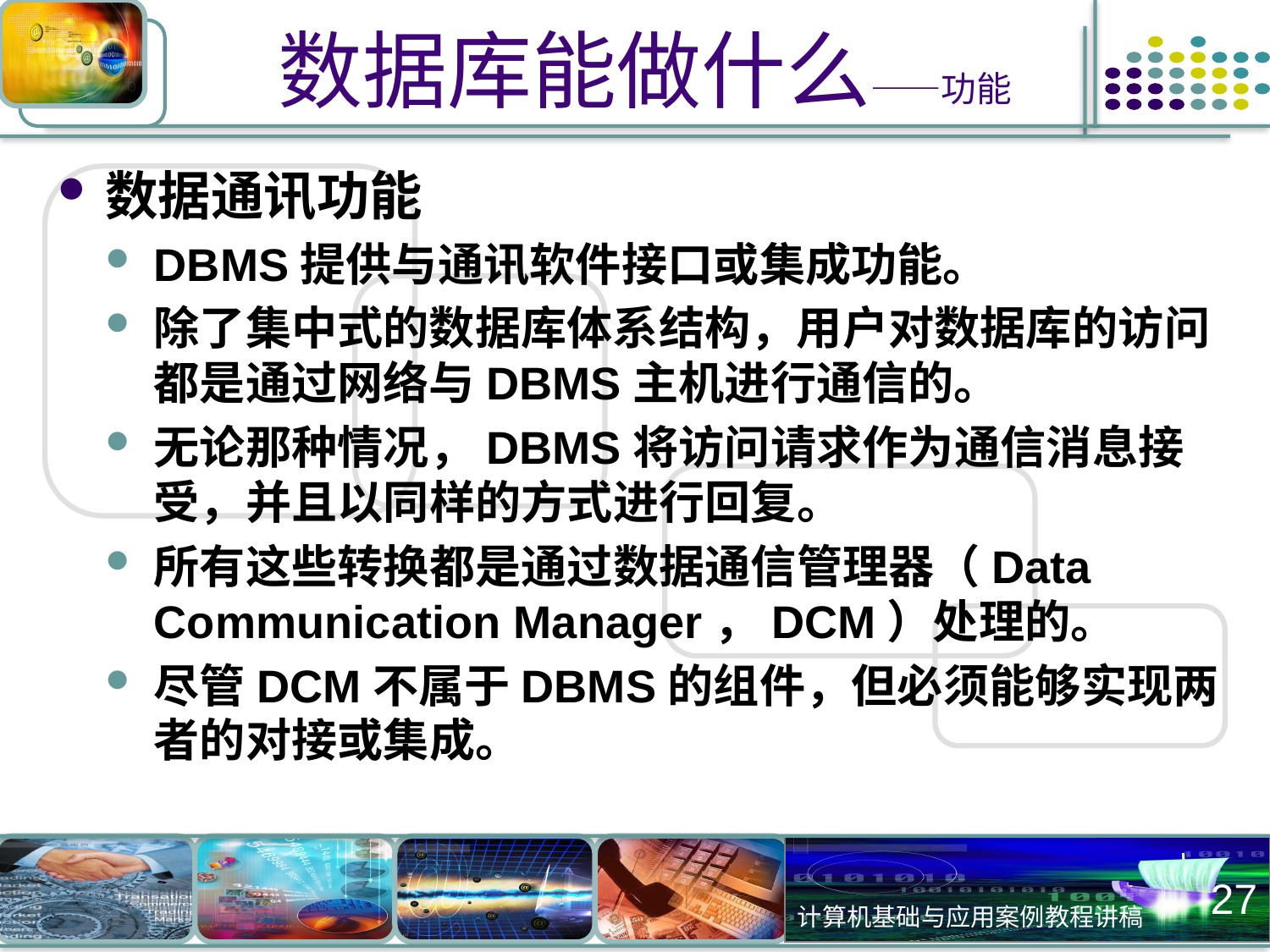

# 数据库能做什么——功能
数据通讯功能
DBMS提供与通讯软件接口或集成功能。
除了集中式的数据库体系结构，用户对数据库的访问都是通过网络与DBMS主机进行通信的。
无论那种情况，DBMS将访问请求作为通信消息接受，并且以同样的方式进行回复。
所有这些转换都是通过数据通信管理器（Data Communication Manager，DCM）处理的。
尽管DCM不属于DBMS的组件，但必须能够实现两者的对接或集成。
27